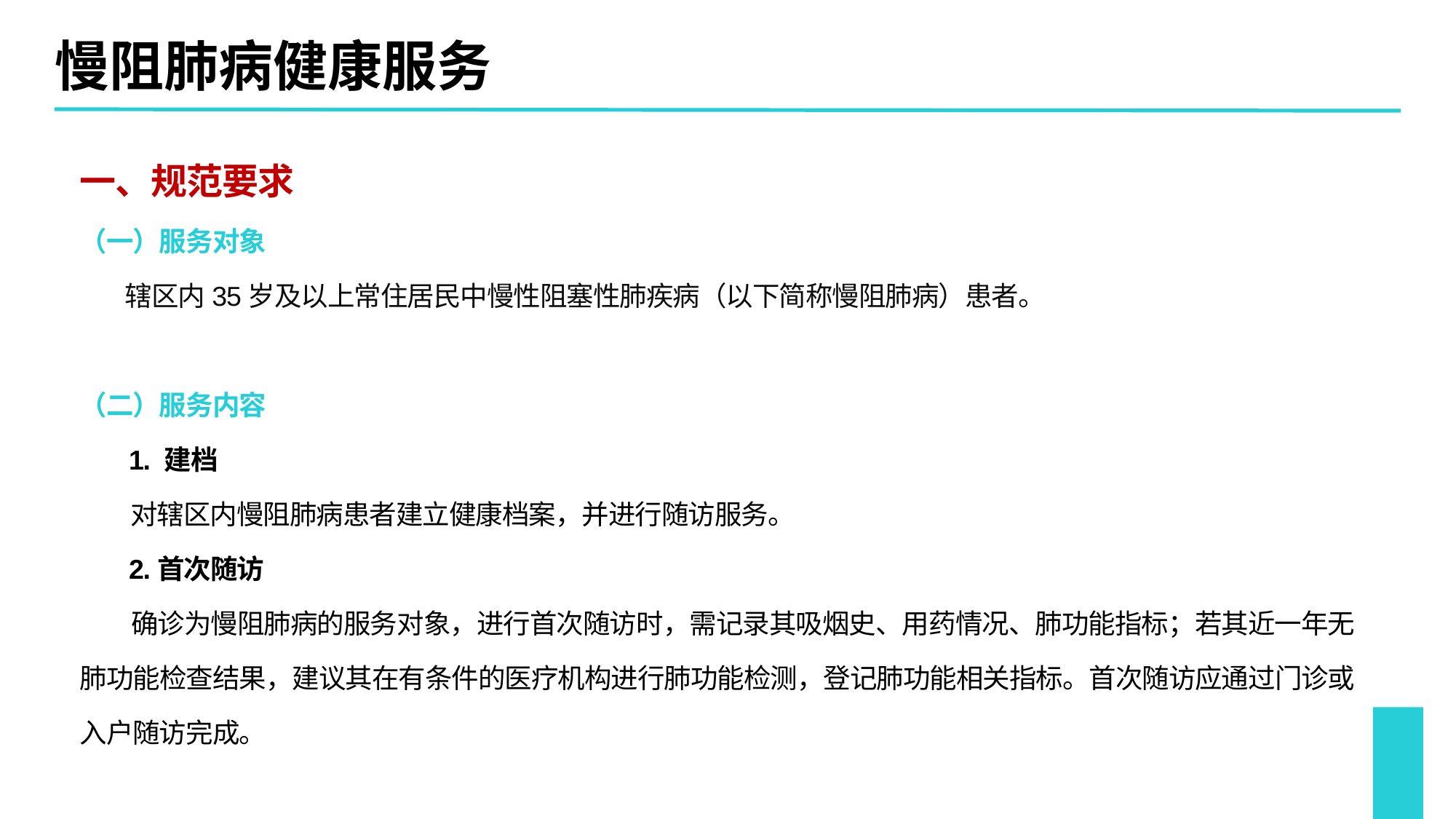

慢阻肺病健康服务
一、规范要求
（一）服务对象
       辖区内35岁及以上常住居民中慢性阻塞性肺疾病（以下简称慢阻肺病）患者。

（二）服务内容
       1. 建档
        对辖区内慢阻肺病患者建立健康档案，并进行随访服务。
       2.首次随访
        确诊为慢阻肺病的服务对象，进行首次随访时，需记录其吸烟史、用药情况、肺功能指标；若其近一年无肺功能检查结果，建议其在有条件的医疗机构进行肺功能检测，登记肺功能相关指标。首次随访应通过门诊或入户随访完成。